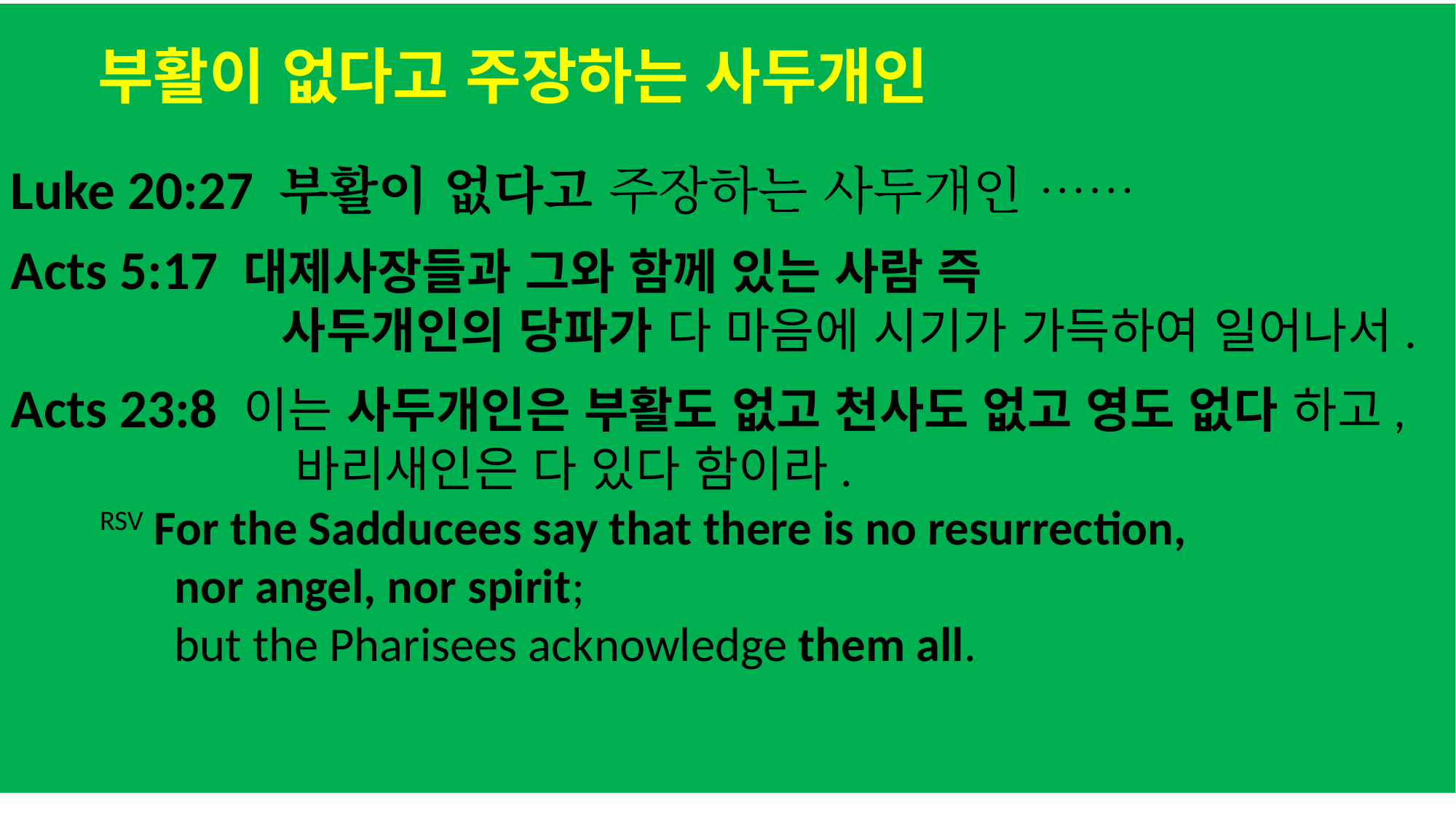

부활이 없다고 주장하는 사두개인

Luke 20:27 부활이 없다고 주장하는 사두개인 ……

Acts 5:17 대제사장들과 그와 함께 있는 사람 즉
                   사두개인의 당파가 다 마음에 시기가 가득하여 일어나서.

Acts 23:8 이는 사두개인은 부활도 없고 천사도 없고 영도 없다 하고,
                    바리새인은 다 있다 함이라.
              RSV For the Sadducees say that there is no resurrection,
               nor angel, nor spirit;
               but the Pharisees acknowledge them all.